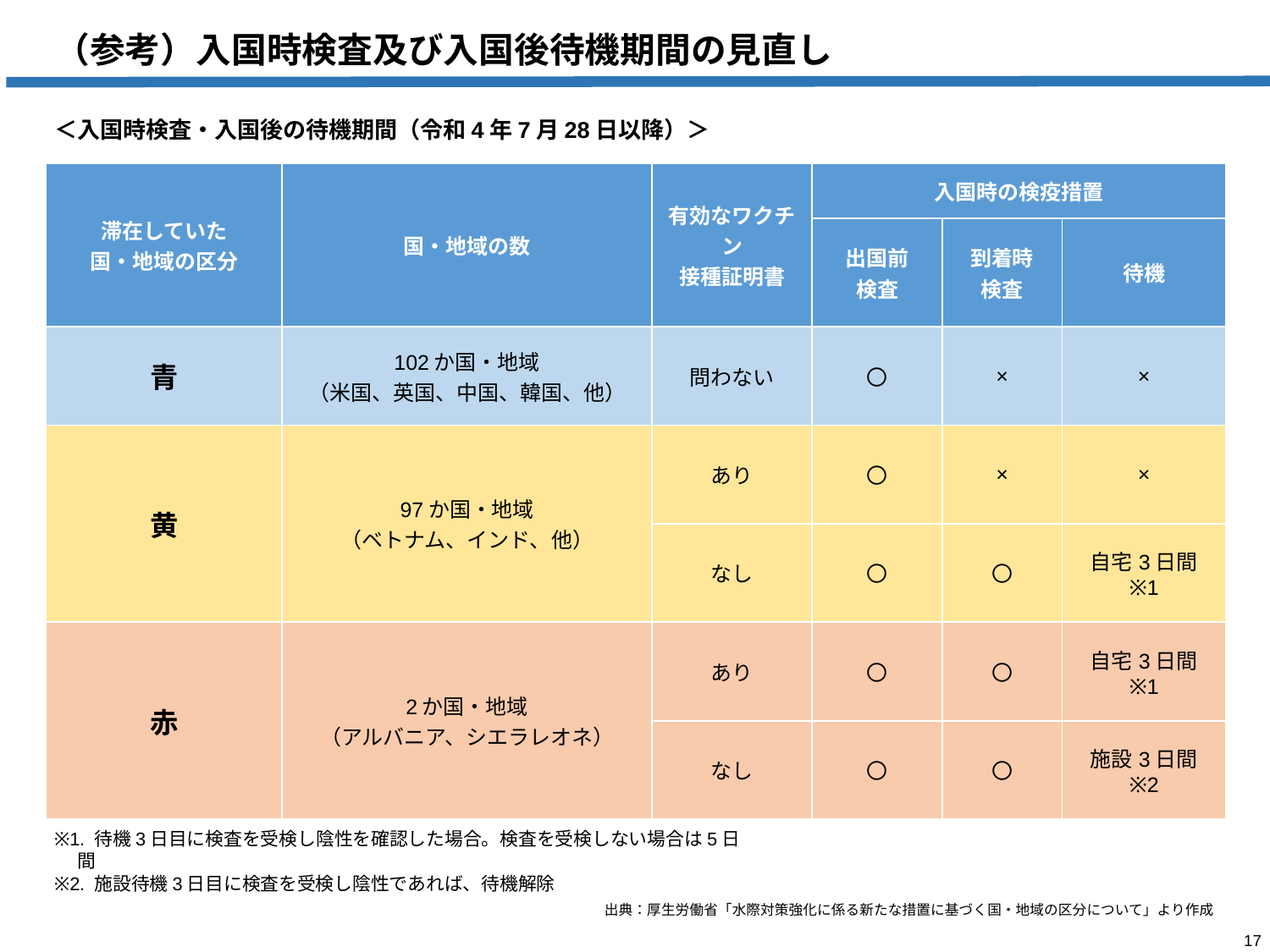

（参考）入国時検査及び入国後待機期間の見直し
＜入国時検査・入国後の待機期間（令和4年7月28日以降）＞
| 滞在していた 国・地域の区分 | 国・地域の数 | 有効なワクチン 接種証明書 | 入国時の検疫措置 |  |  |
| --- | --- | --- | --- | --- | --- |
|  |  |  | 出国前 検査 | 到着時 検査 | 待機 |
| 青 | 102か国・地域 （米国、英国、中国、韓国、他） | 問わない | 〇 | × | × |
| 黄 | 97か国・地域 （ベトナム、インド、他） | あり | 〇 | × | × |
|  |  | なし | 〇 | 〇 | 自宅3日間 ※1 |
| 赤 | 2か国・地域 （アルバニア、シエラレオネ） | あり | 〇 | 〇 | 自宅3日間 ※1 |
|  |  | なし | 〇 | 〇 | 施設3日間 ※2 |
※1. 待機3日目に検査を受検し陰性を確認した場合。検査を受検しない場合は5日間
※2. 施設待機3日目に検査を受検し陰性であれば、待機解除
出典：厚生労働省「水際対策強化に係る新たな措置に基づく国・地域の区分について」より作成
17